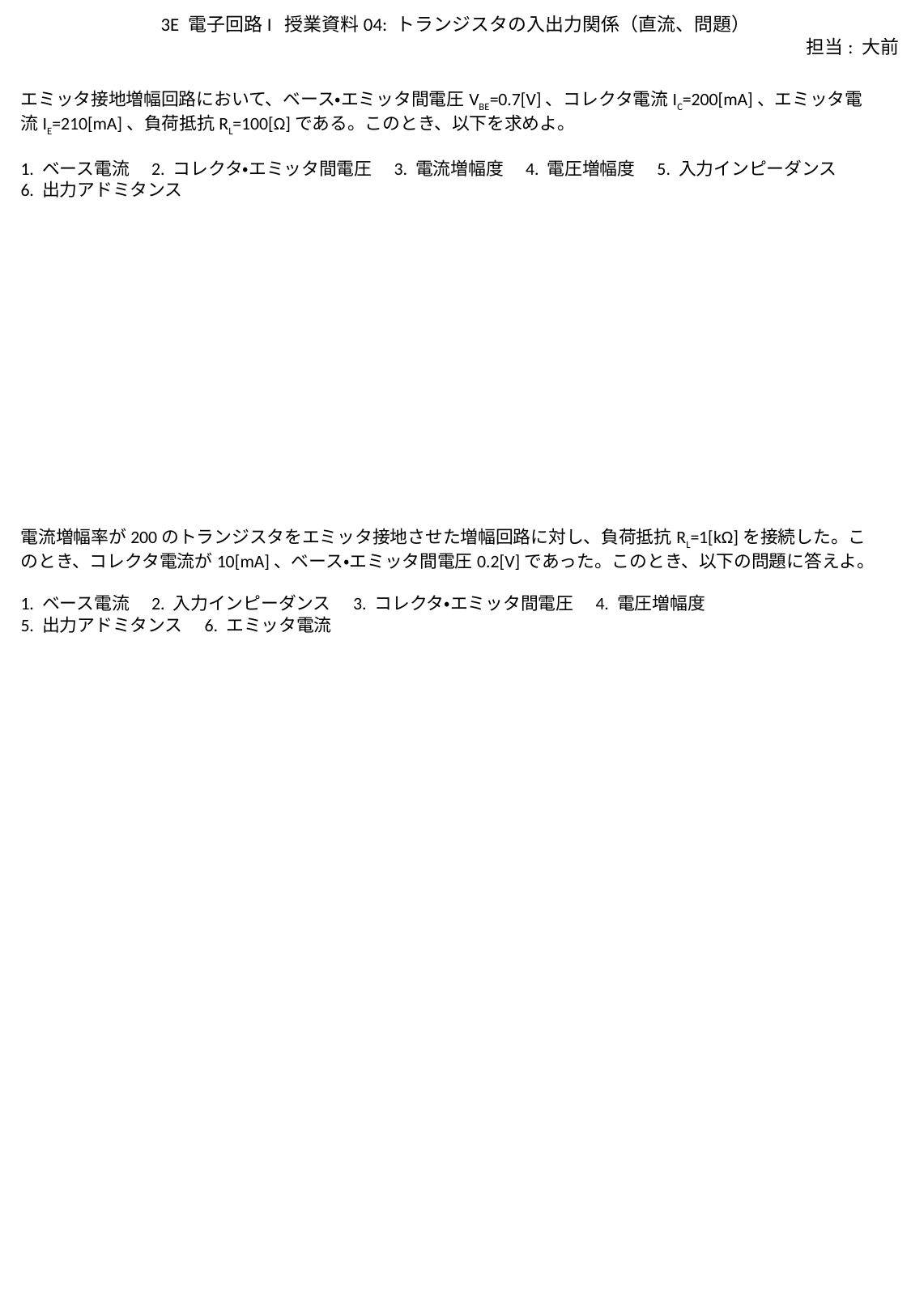

3E 電子回路I  授業資料04: トランジスタの入出力関係（直流、問題）
担当: 大前
エミッタ接地増幅回路において、ベース・エミッタ間電圧VBE=0.7[V]、コレクタ電流IC=200[mA]、エミッタ電流IE=210[mA]、負荷抵抗RL=100[Ω]である。このとき、以下を求めよ。

1. ベース電流　2. コレクタ・エミッタ間電圧　3. 電流増幅度　4. 電圧増幅度　5. 入力インピーダンス
6. 出力アドミタンス
電流増幅率が200のトランジスタをエミッタ接地させた増幅回路に対し、負荷抵抗RL=1[kΩ]を接続した。このとき、コレクタ電流が10[mA]、ベース・エミッタ間電圧0.2[V]であった。このとき、以下の問題に答えよ。

1. ベース電流　2. 入力インピーダンス　3. コレクタ・エミッタ間電圧　4. 電圧増幅度
5. 出力アドミタンス　6. エミッタ電流